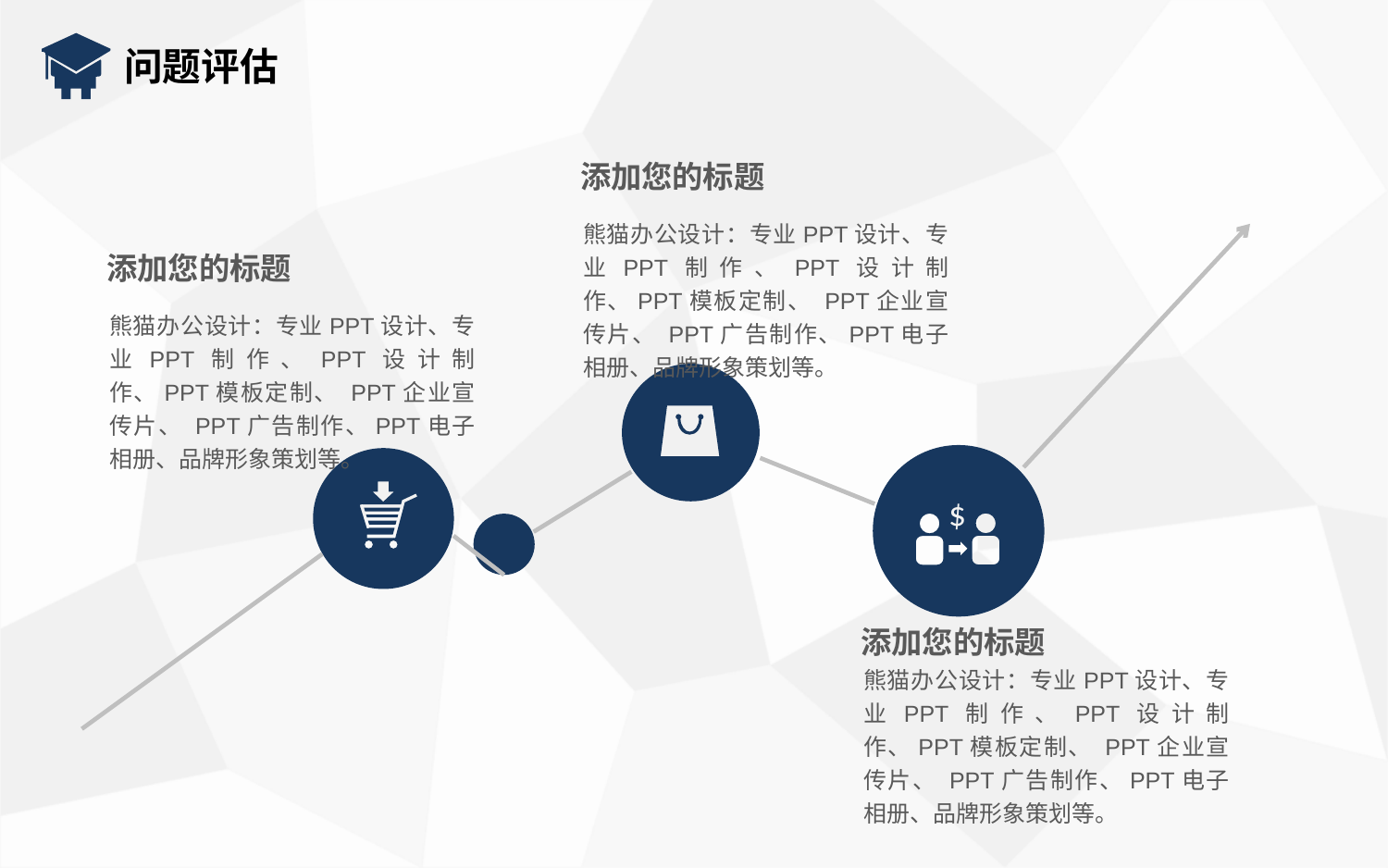

问题评估
添加您的标题
熊猫办公设计：专业PPT设计、专业PPT制作、PPT设计制作、PPT模板定制、 PPT企业宣传片、 PPT广告制作、PPT电子相册、品牌形象策划等。
添加您的标题
熊猫办公设计：专业PPT设计、专业PPT制作、PPT设计制作、PPT模板定制、 PPT企业宣传片、 PPT广告制作、PPT电子相册、品牌形象策划等。

$

添加您的标题
熊猫办公设计：专业PPT设计、专业PPT制作、PPT设计制作、PPT模板定制、 PPT企业宣传片、 PPT广告制作、PPT电子相册、品牌形象策划等。